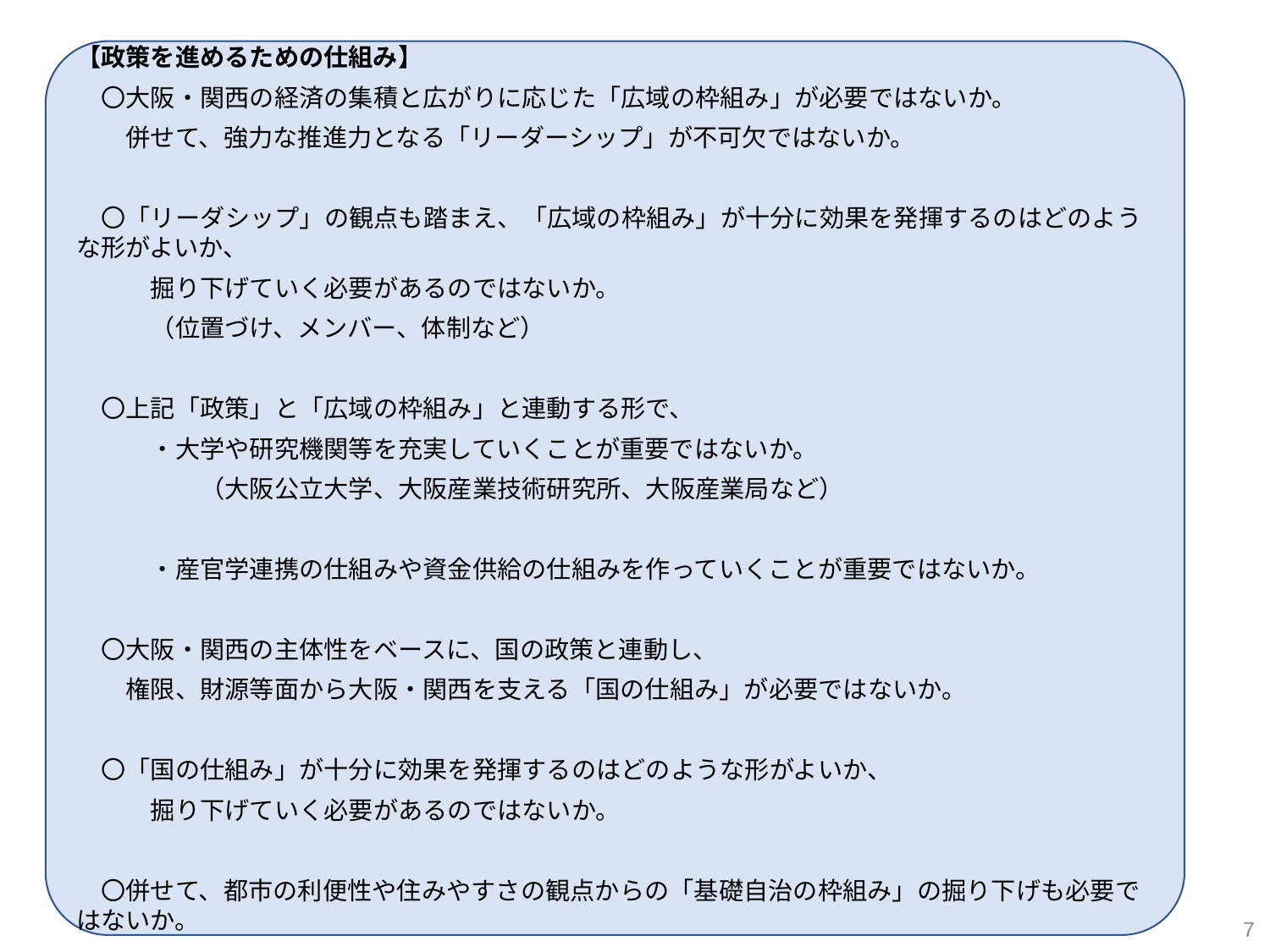

【政策を進めるための仕組み】
　〇大阪・関西の経済の集積と広がりに応じた「広域の枠組み」が必要ではないか。
　　併せて、強力な推進力となる「リーダーシップ」が不可欠ではないか。

　〇「リーダシップ」の観点も踏まえ、「広域の枠組み」が十分に効果を発揮するのはどのような形がよいか、
　　　掘り下げていく必要があるのではないか。
　　　（位置づけ、メンバー、体制など）

　〇上記「政策」と「広域の枠組み」と連動する形で、
　　　・大学や研究機関等を充実していくことが重要ではないか。
　　　　　（大阪公立大学、大阪産業技術研究所、大阪産業局など）

　　　・産官学連携の仕組みや資金供給の仕組みを作っていくことが重要ではないか。

　〇大阪・関西の主体性をベースに、国の政策と連動し、
　　権限、財源等面から大阪・関西を支える「国の仕組み」が必要ではないか。

　〇「国の仕組み」が十分に効果を発揮するのはどのような形がよいか、
　　　掘り下げていく必要があるのではないか。

　〇併せて、都市の利便性や住みやすさの観点からの「基礎自治の枠組み」の掘り下げも必要ではないか。
7